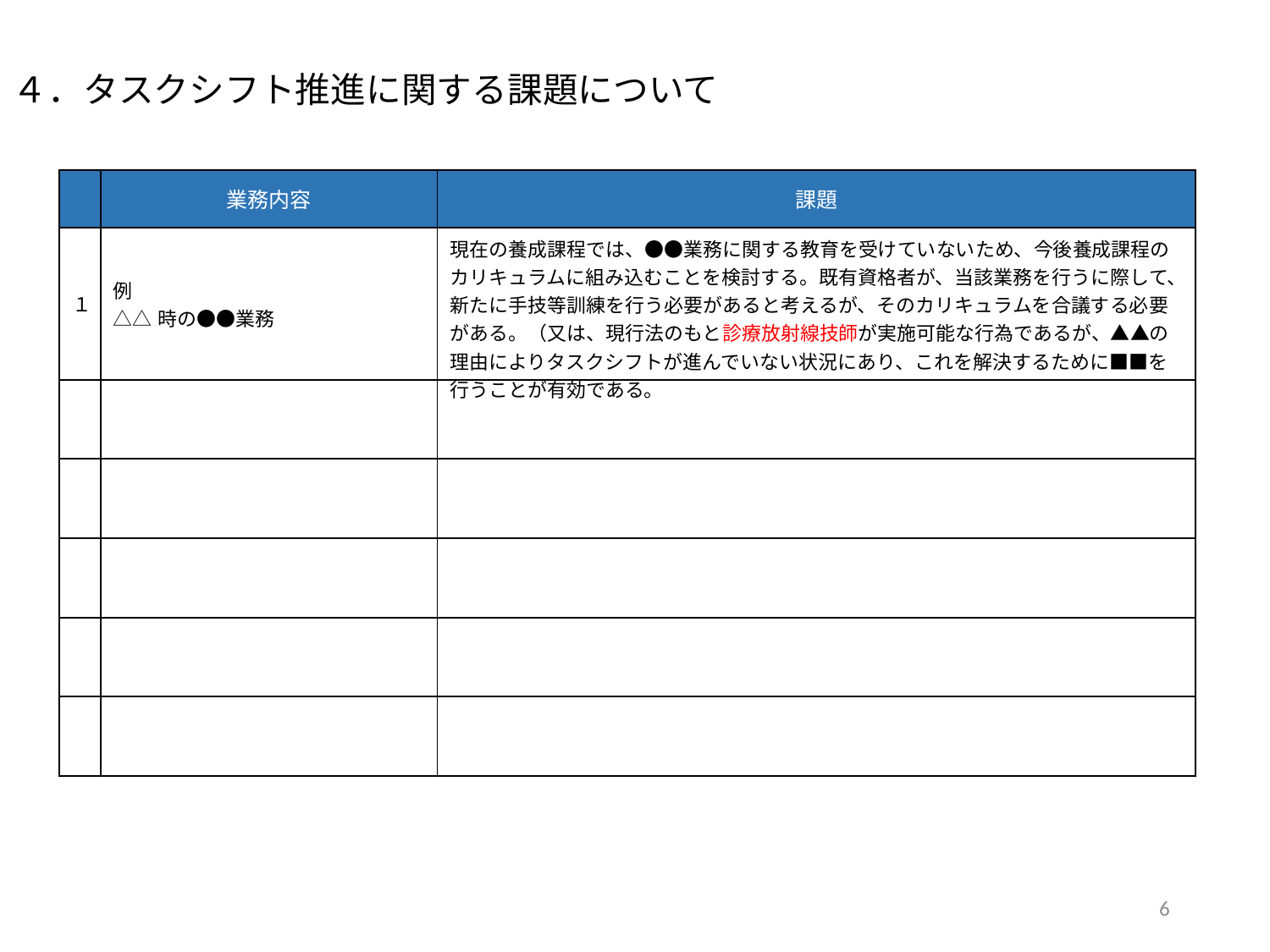

４．タスクシフト推進に関する課題について
|  | 業務内容 | 課題 |
| --- | --- | --- |
| １ | 例 △△時の●●業務 | 現在の養成課程では、●●業務に関する教育を受けていないため、今後養成課程のカリキュラムに組み込むことを検討する。既有資格者が、当該業務を行うに際して、新たに手技等訓練を行う必要があると考えるが、そのカリキュラムを合議する必要がある。（又は、現行法のもと診療放射線技師が実施可能な行為であるが、▲▲の理由によりタスクシフトが進んでいない状況にあり、これを解決するために■■を行うことが有効である。 |
|  |  |  |
|  |  |  |
|  |  |  |
|  |  |  |
|  |  |  |
6